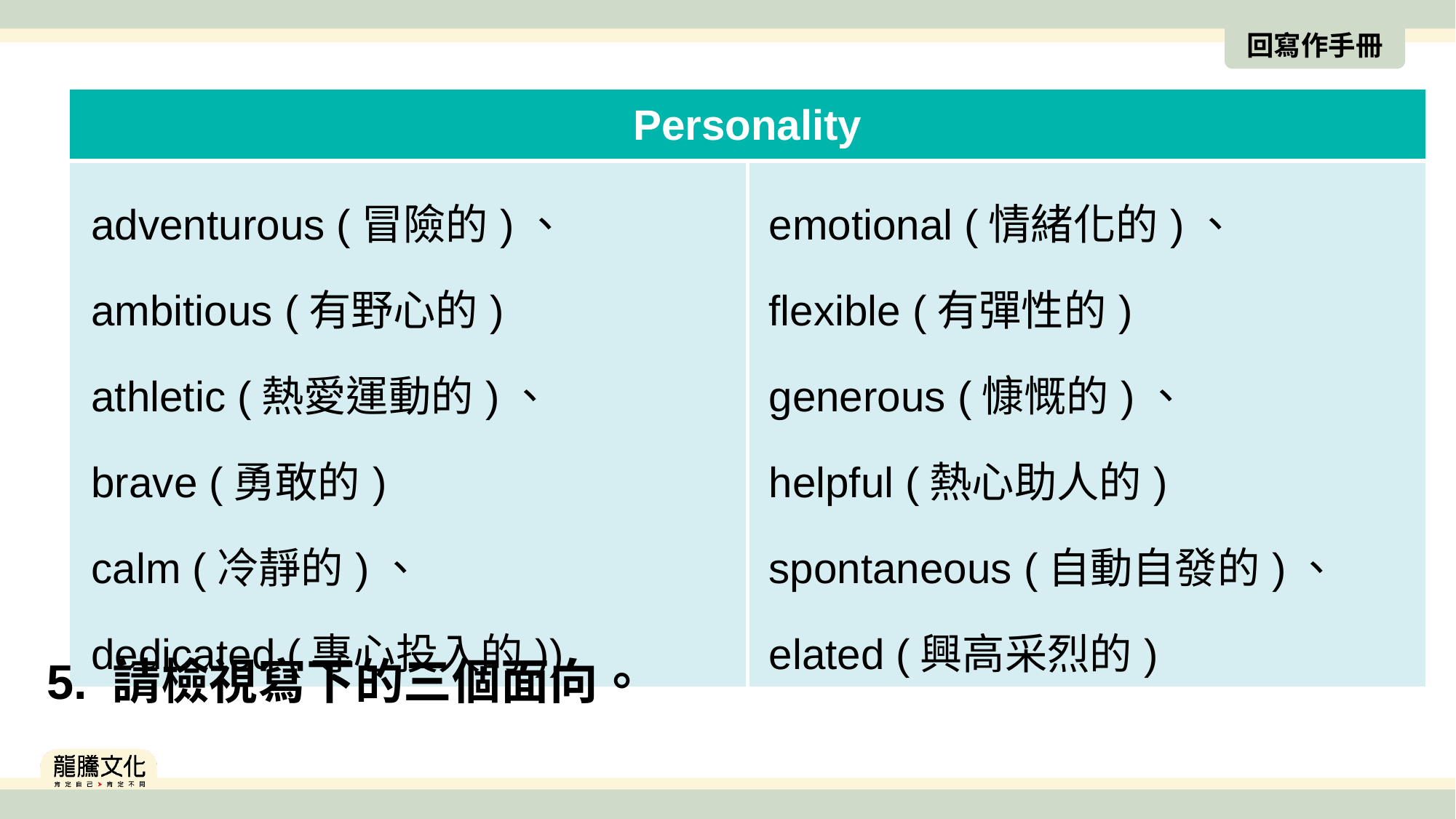

回寫作手冊
| Personality |  |
| --- | --- |
| adventurous (冒險的)、 ambitious (有野心的) athletic (熱愛運動的)、 brave (勇敢的) calm (冷靜的)、 dedicated (專心投入的)) | emotional (情緒化的)、 flexible (有彈性的) generous (慷慨的)、 helpful (熱心助人的) spontaneous (自動自發的)、 elated (興高采烈的) |
5. 請檢視寫下的三個面向。